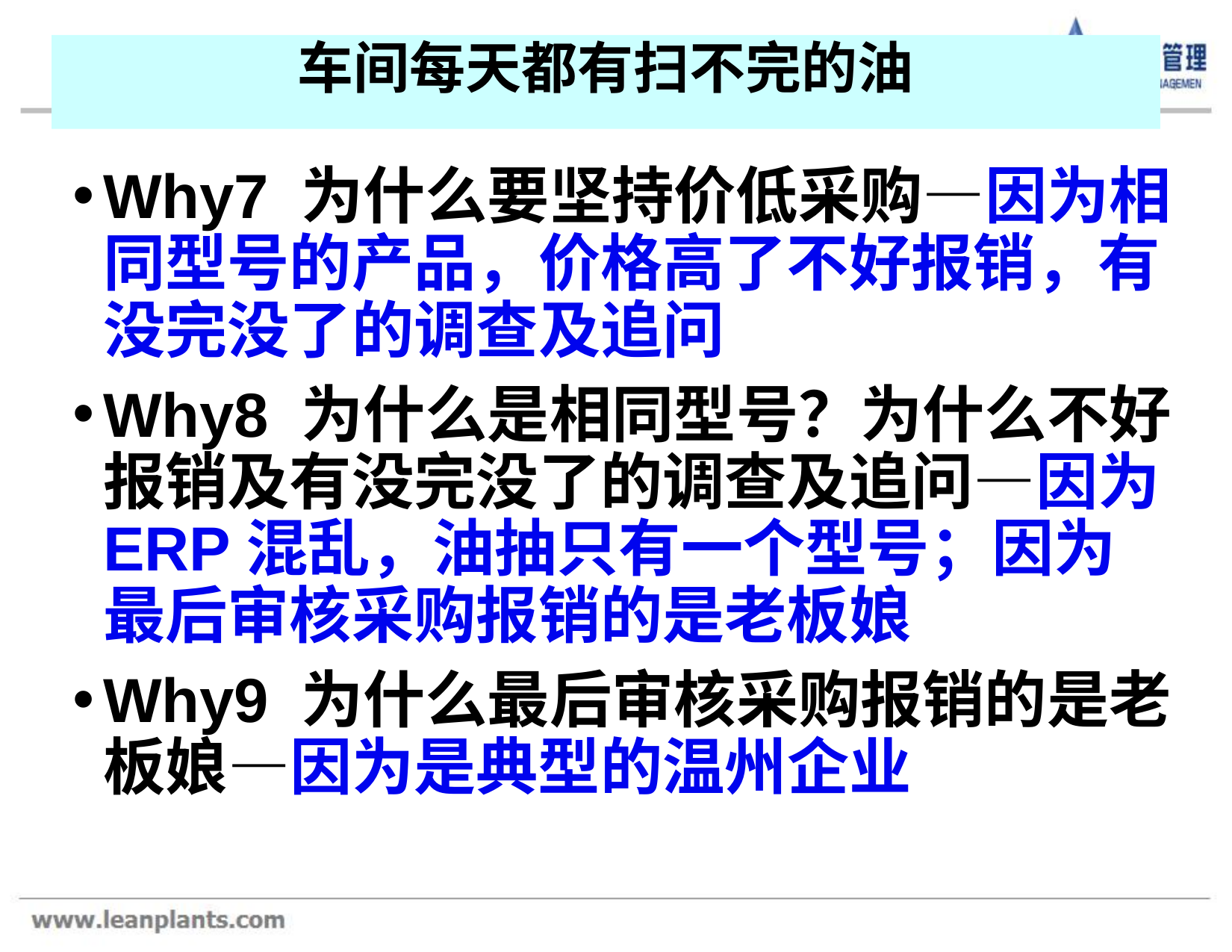

车间每天都有扫不完的油
Why7 为什么要坚持价低采购—因为相同型号的产品，价格高了不好报销，有没完没了的调查及追问
Why8 为什么是相同型号？为什么不好报销及有没完没了的调查及追问—因为ERP混乱，油抽只有一个型号；因为最后审核采购报销的是老板娘
Why9 为什么最后审核采购报销的是老板娘—因为是典型的温州企业